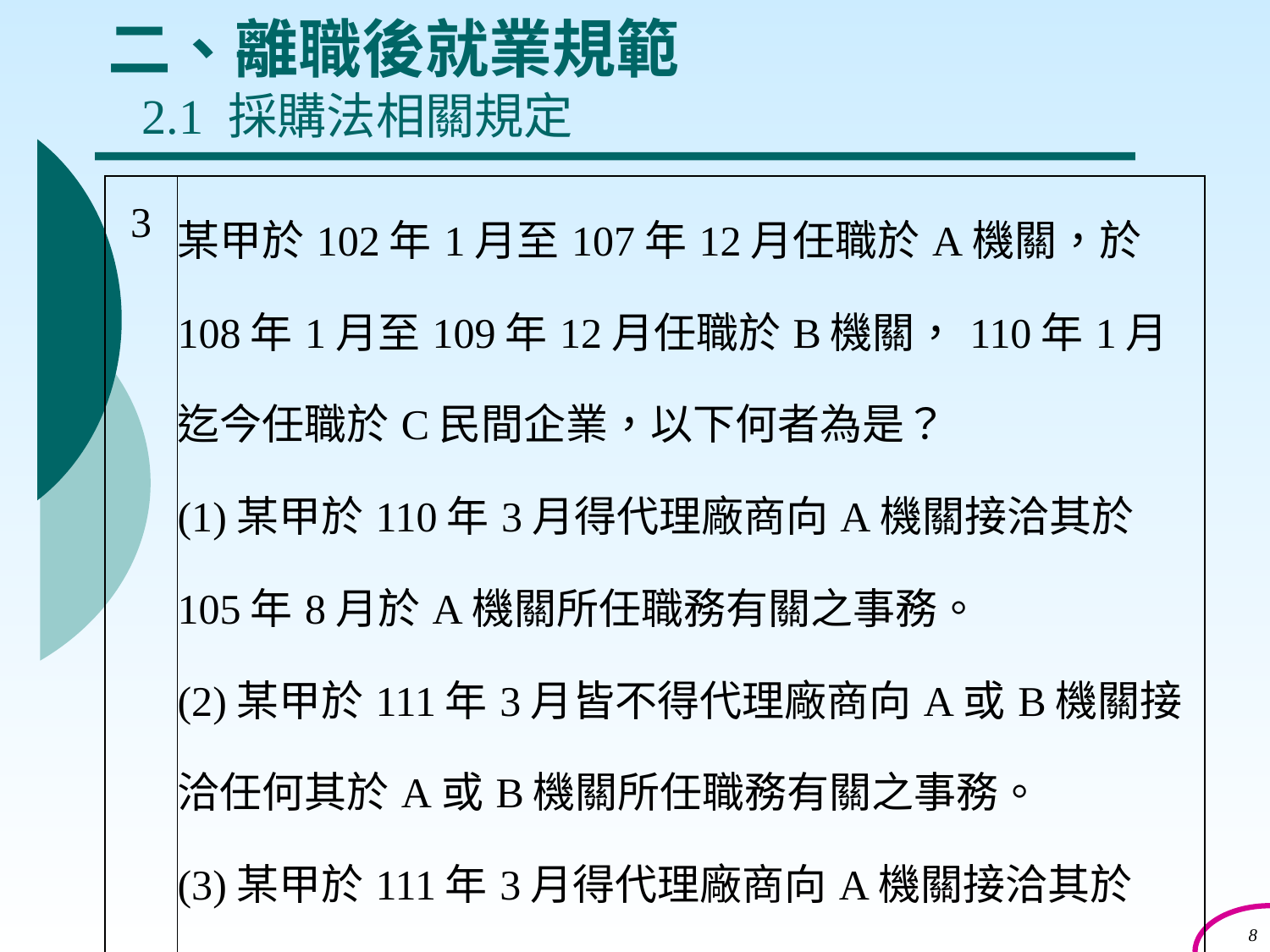

# 二、離職後就業規範 2.1 採購法相關規定
| 3 | 某甲於102年1月至107年12月任職於A機關，於108年1月至109年12月任職於B機關，110年1月迄今任職於C民間企業，以下何者為是？ (1)某甲於110年3月得代理廠商向A機關接洽其於105年8月於A機關所任職務有關之事務。 (2)某甲於111年3月皆不得代理廠商向A或B機關接洽任何其於A或B機關所任職務有關之事務。 (3)某甲於111年3月得代理廠商向A機關接洽其於107年8月於A機關所任職務有關之事務。 (4)以上皆非 |
| --- | --- |
8